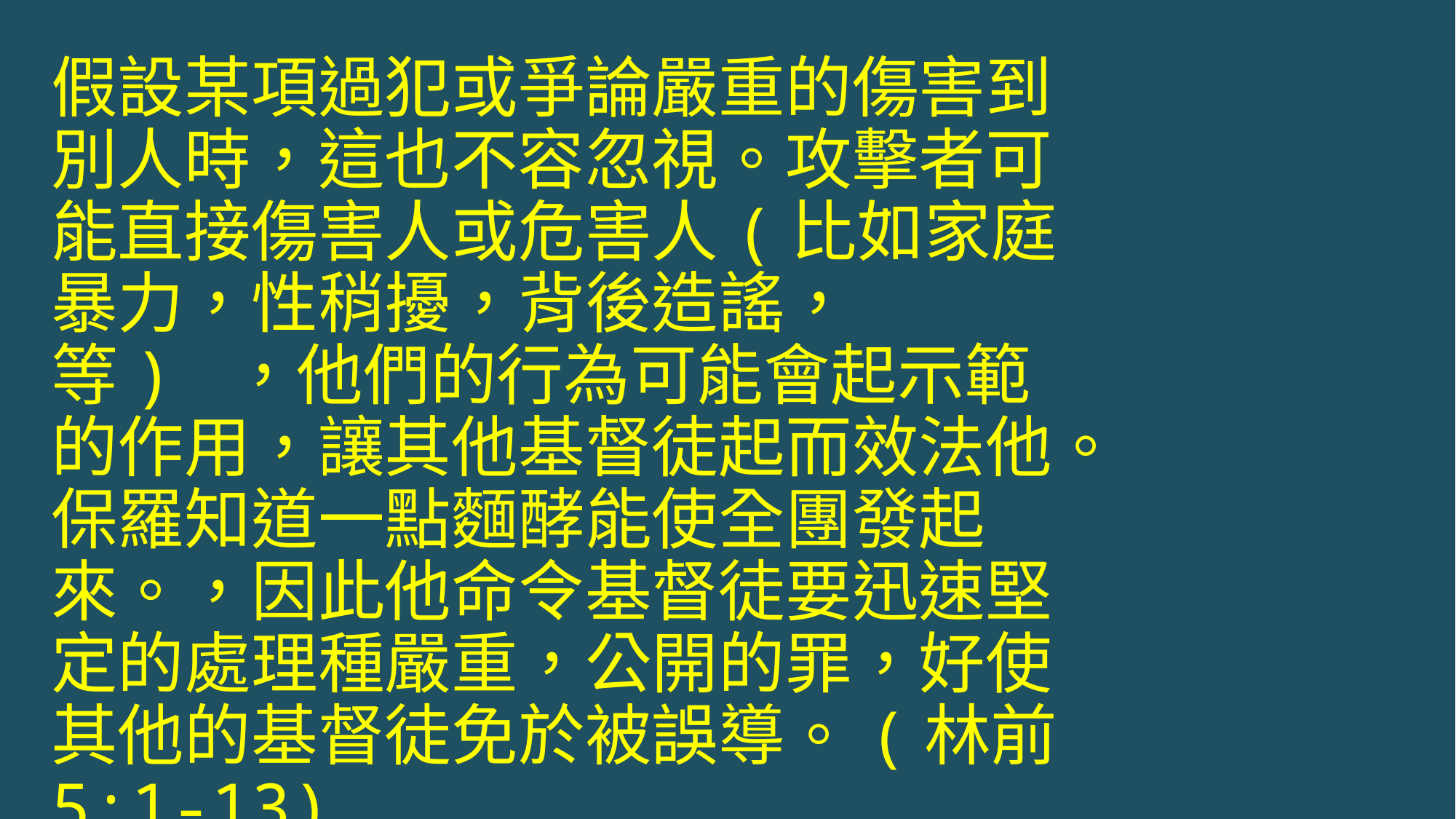

假設某項過犯或爭論嚴重的傷害到別人時，這也不容忽視。攻擊者可能直接傷害人或危害人(比如家庭暴力，性稍擾，背後造謠，等) ，他們的行為可能會起示範的作用，讓其他基督徒起而效法他。保羅知道一點麵酵能使全團發起來。，因此他命令基督徒要迅速堅定的處理種嚴重，公開的罪，好使其他的基督徒免於被誤導。(林前5:1-13)